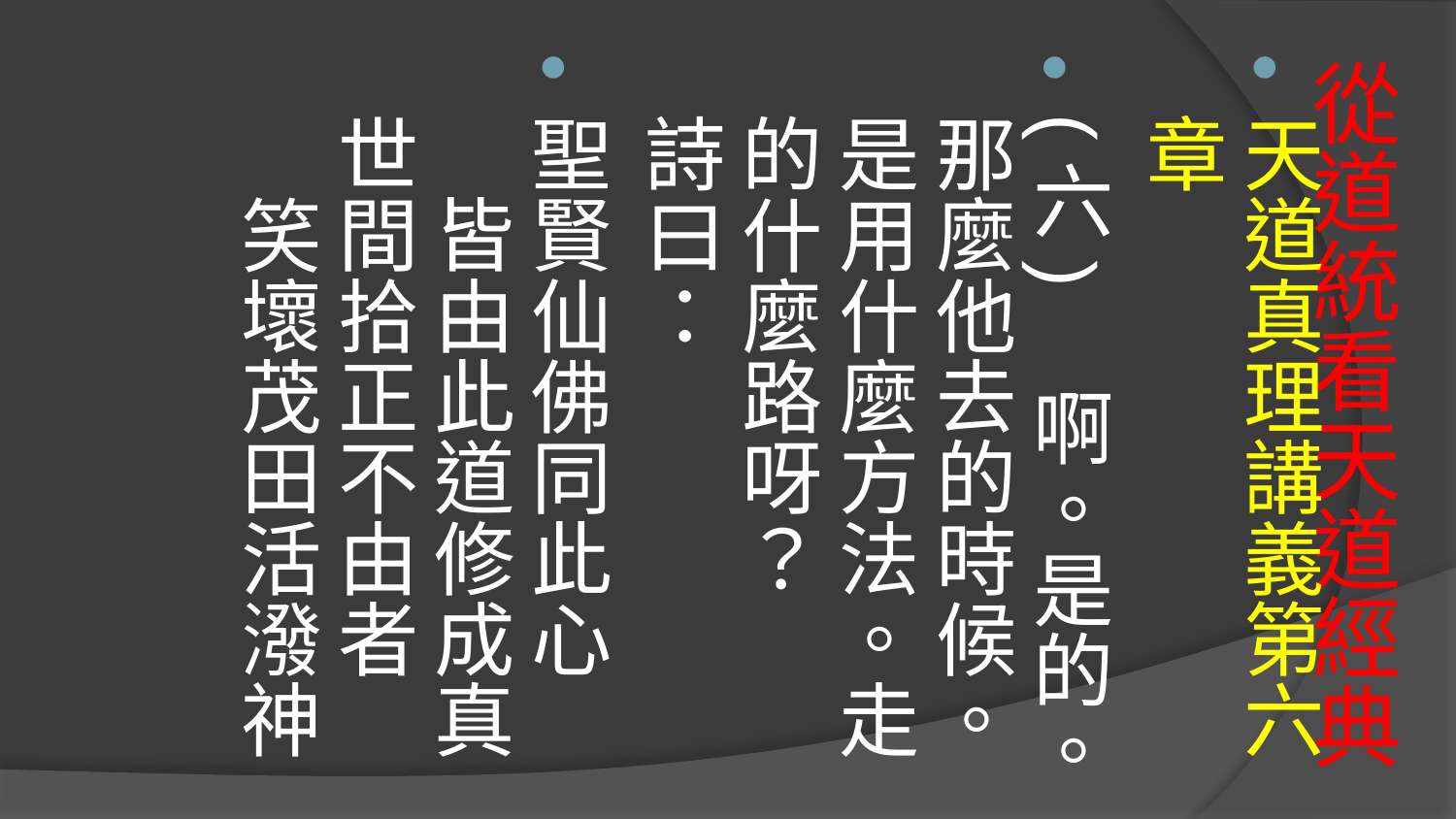

天道真理講義第六章
(六)　啊。是的。那麼他去的時候。是用什麼方法。走的什麼路呀？
詩曰：
聖賢仙佛同此心　　皆由此道修成真
世間拾正不由者 　笑壞茂田活潑神
# 從道統看天道經典